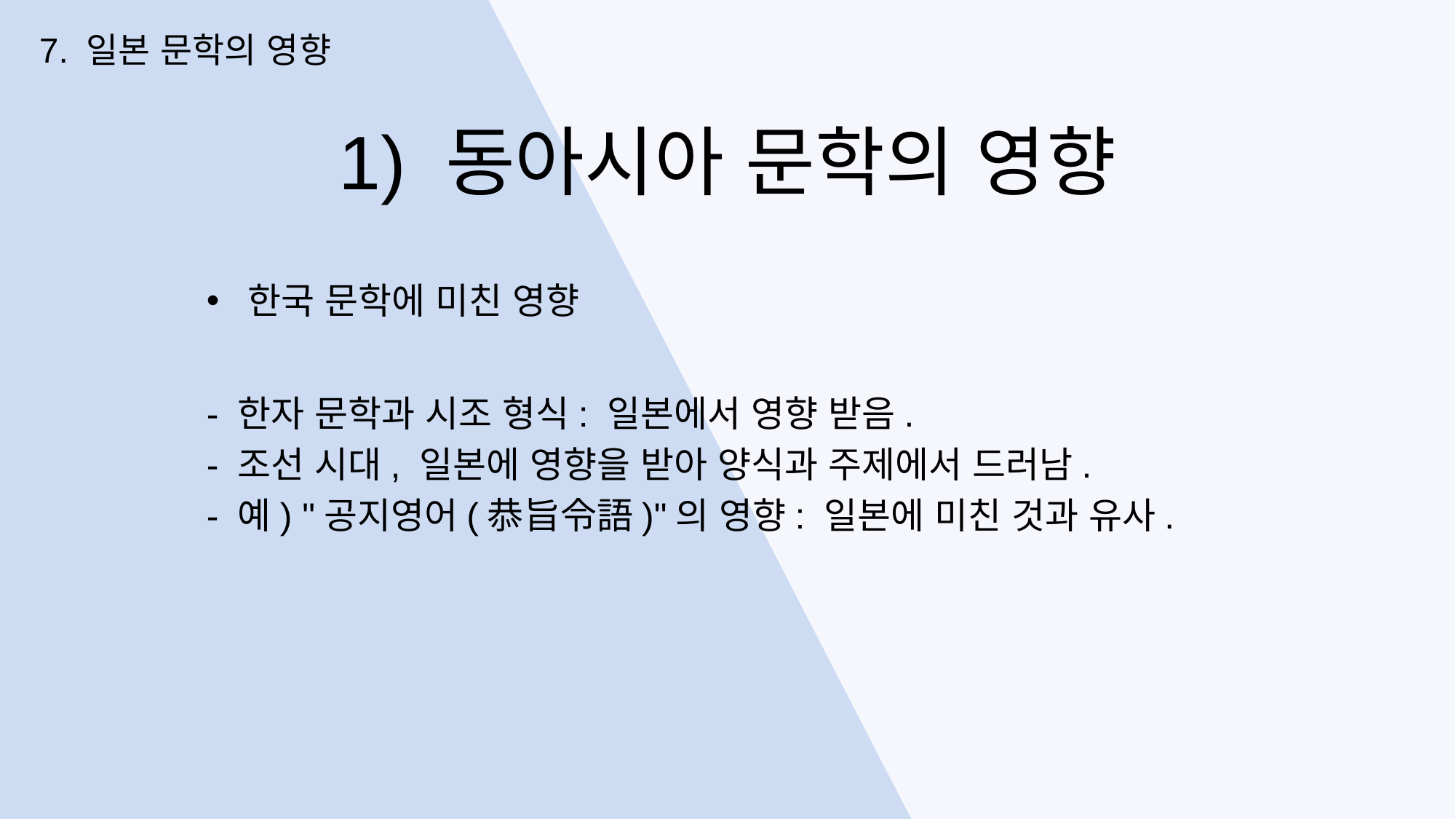

7. 일본 문학의 영향
1) 동아시아 문학의 영향
한국 문학에 미친 영향

- 한자 문학과 시조 형식: 일본에서 영향 받음.
- 조선 시대, 일본에 영향을 받아 양식과 주제에서 드러남.
- 예) "공지영어(恭旨令語)"의 영향: 일본에 미친 것과 유사.